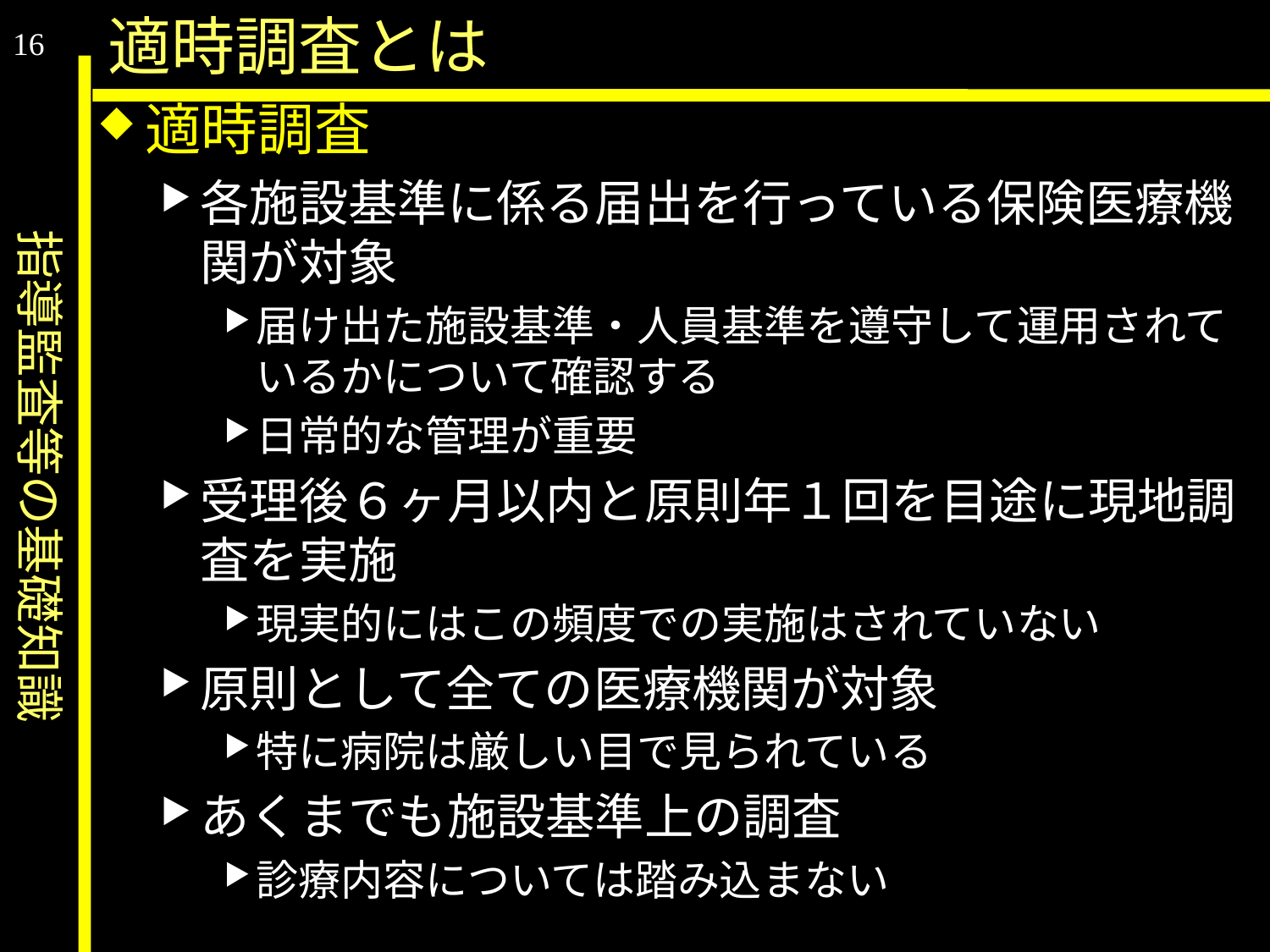

指導監査等の基礎知識
適時調査とは
16

適時調査
各施設基準に係る届出を行っている保険医療機関が対象
届け出た施設基準・人員基準を遵守して運用されているかについて確認する
日常的な管理が重要
受理後６ヶ月以内と原則年１回を目途に現地調査を実施
現実的にはこの頻度での実施はされていない
原則として全ての医療機関が対象
特に病院は厳しい目で見られている
あくまでも施設基準上の調査
診療内容については踏み込まない